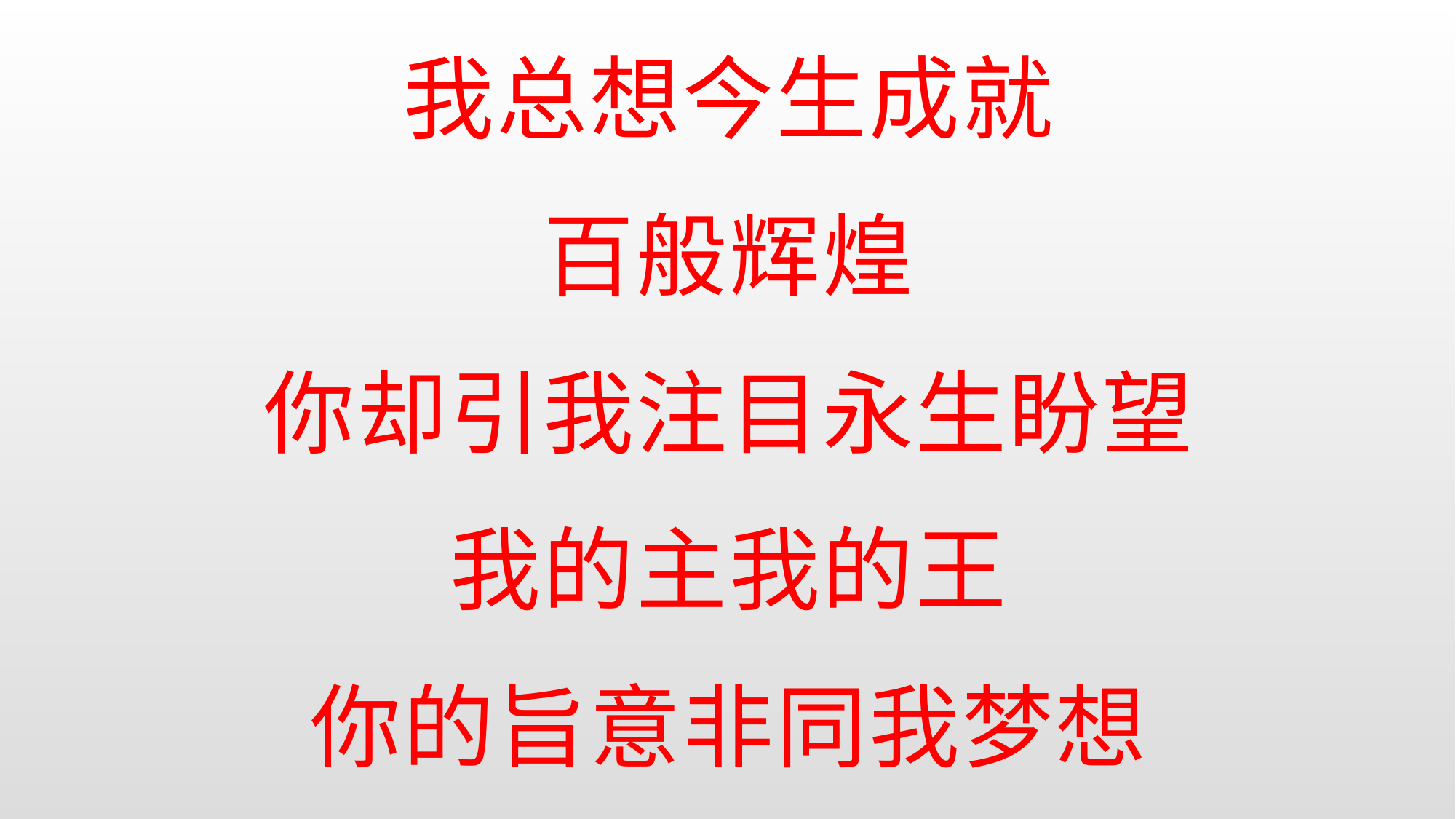

我总想今生成就
百般辉煌
你却引我注目永生盼望
我的主我的王
你的旨意非同我梦想